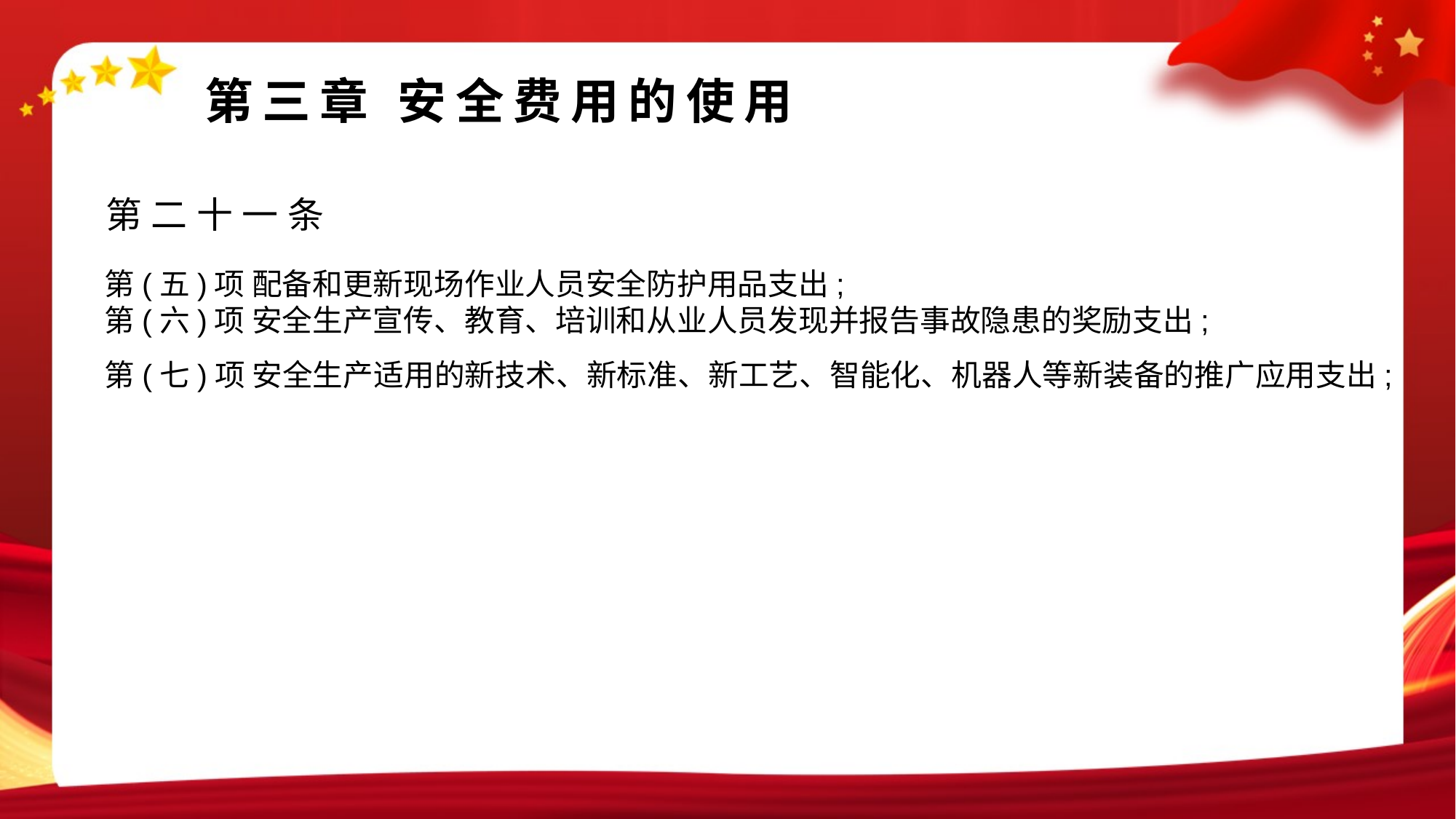

#
第三章 安全费用的使用
第二十一条
第(五)项 配备和更新现场作业人员安全防护用品支出;
第(六)项 安全生产宣传、教育、培训和从业人员发现并报告事故隐患的奖励支出;
第(七)项 安全生产适用的新技术、新标准、新工艺、智能化、机器人等新装备的推广应用支出;